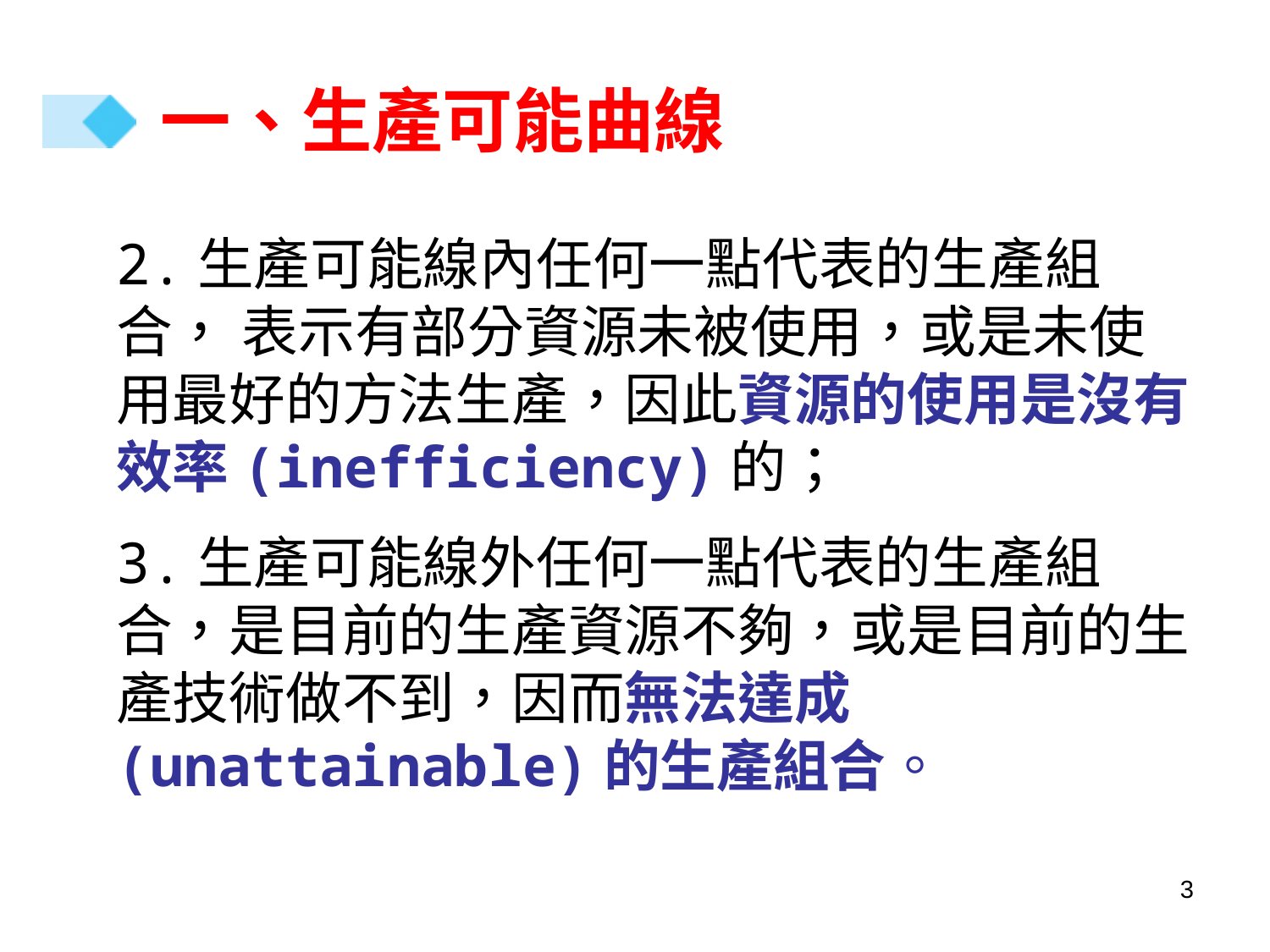

# 一、生產可能曲線
2.生產可能線內任何一點代表的生產組合， 表示有部分資源未被使用，或是未使用最好的方法生產，因此資源的使用是沒有效率(inefficiency)的；
3.生產可能線外任何一點代表的生產組合，是目前的生產資源不夠，或是目前的生產技術做不到，因而無法達成(unattainable)的生產組合。

3